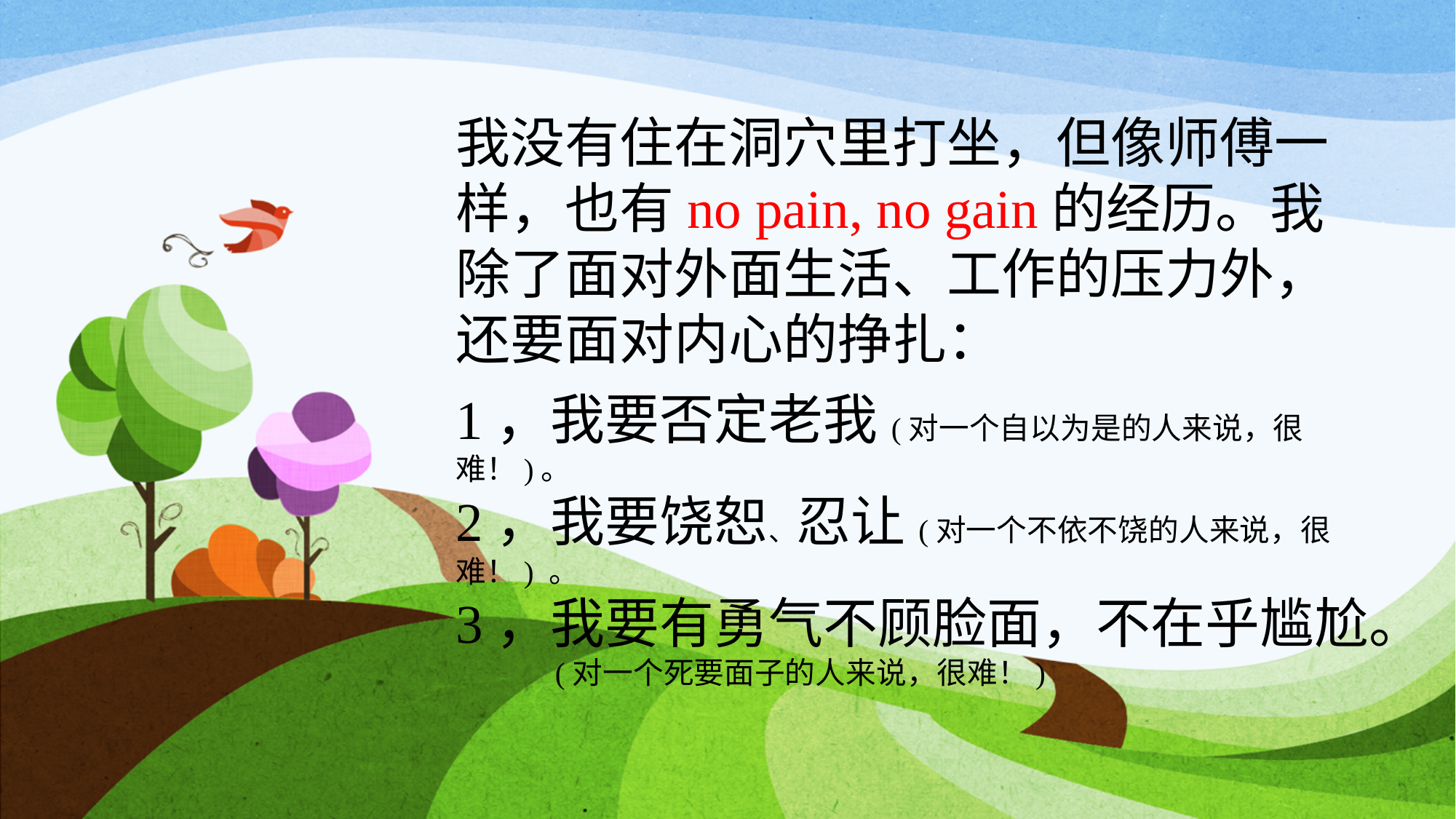

我没有住在洞穴里打坐，但像师傅一样，也有no pain, no gain的经历。我除了面对外面生活、工作的压力外，还要面对内心的挣扎：

1，我要否定老我(对一个自以为是的人来说，很难！)。
2，我要饶恕、忍让(对一个不依不饶的人来说，很难！) 。
3，我要有勇气不顾脸面，不在乎尴尬。
             (对一个死要面子的人来说，很难！)